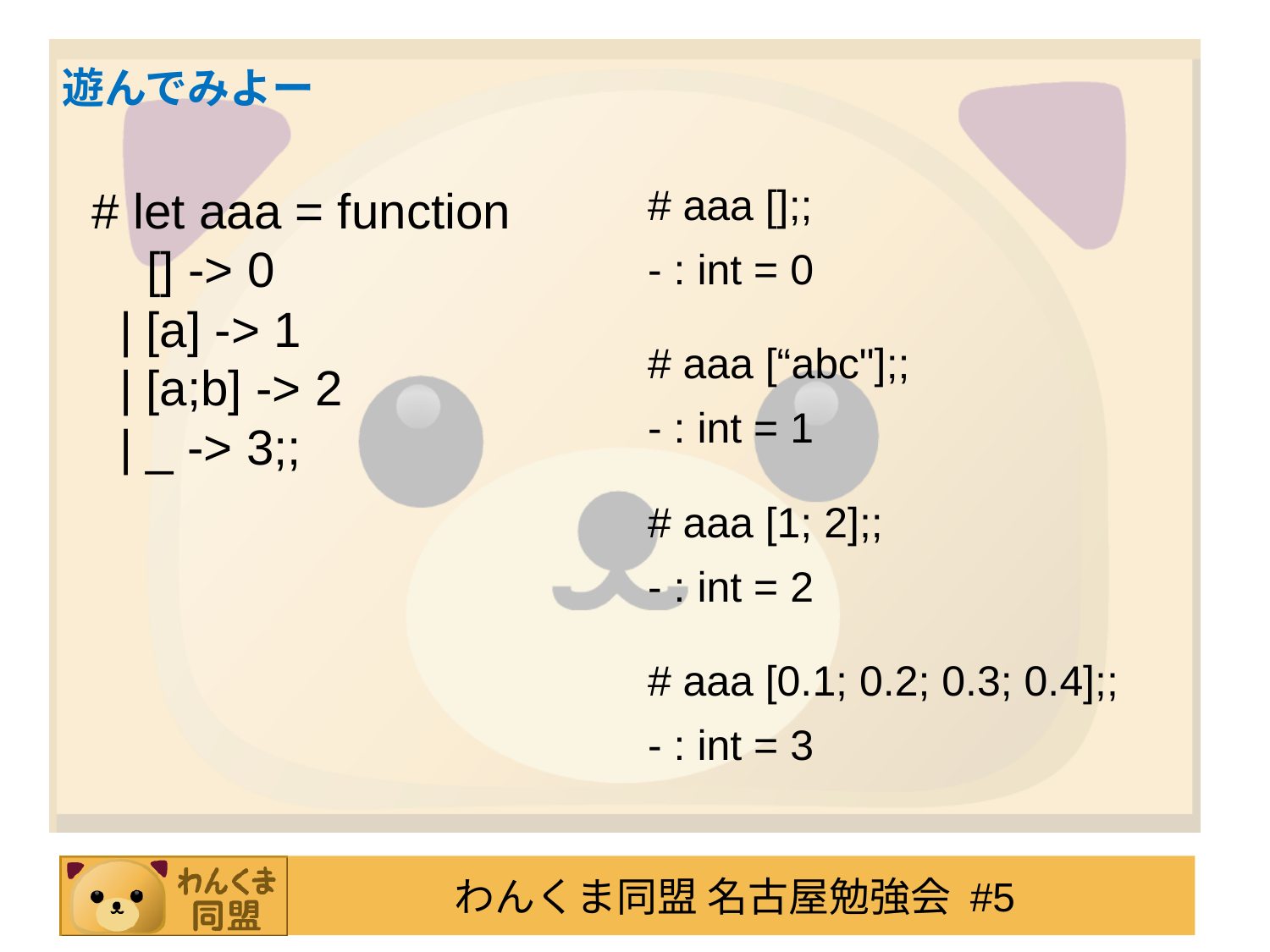

# 遊んでみよー
# let aaa = function
    [] -> 0
  | [a] -> 1
  | [a;b] -> 2
  | _ -> 3;;
# aaa [];;
- : int = 0
# aaa [“abc"];;
- : int = 1
# aaa [1; 2];;
- : int = 2
# aaa [0.1; 0.2; 0.3; 0.4];;
- : int = 3